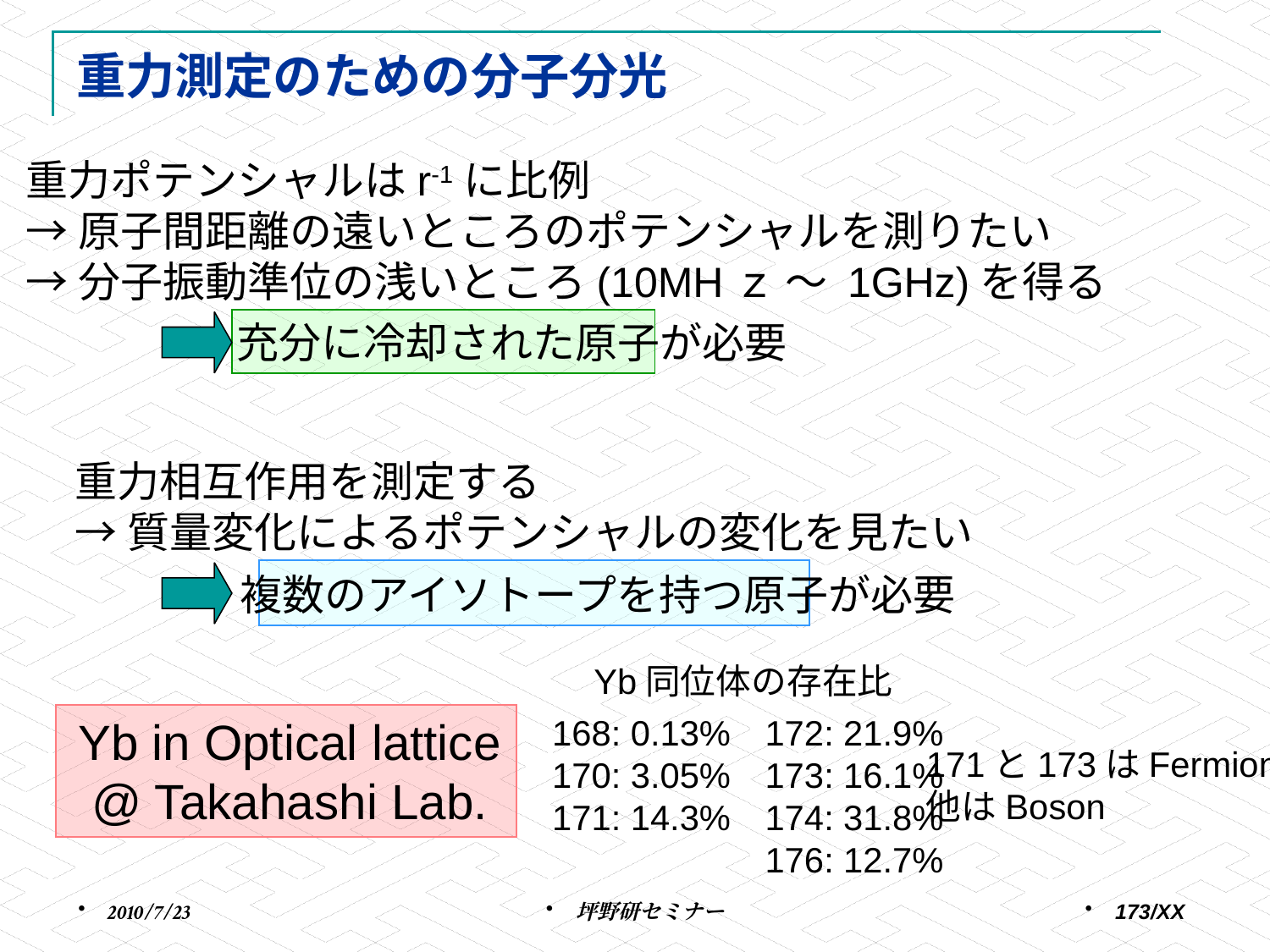

# 重力測定のための分子分光
重力ポテンシャルはr-1に比例
→原子間距離の遠いところのポテンシャルを測りたい
→分子振動準位の浅いところ(10MHｚ ～ 1GHz)を得る

充分に冷却された原子が必要

重力相互作用を測定する
→質量変化によるポテンシャルの変化を見たい

複数のアイソトープを持つ原子が必要

Yb同位体の存在比

Yb in Optical lattice
 @ Takahashi Lab.
168: 0.13%
170: 3.05%
171: 14.3%

172: 21.9%
173: 16.1%
174: 31.8%
176: 12.7%

171と173はFermion
他はBoson
2010/7/23
坪野研セミナー
173/XX